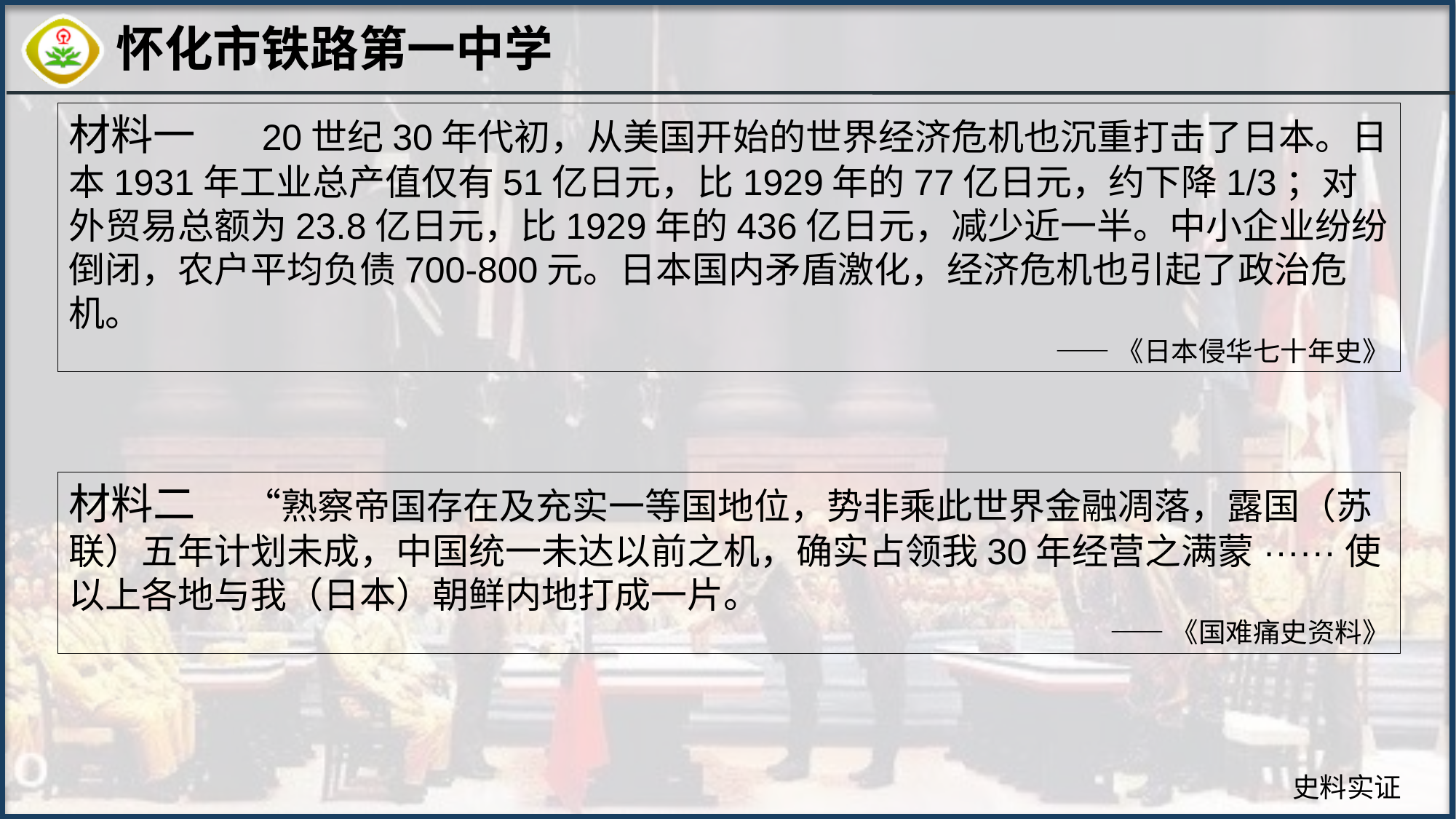

材料一       20世纪30年代初，从美国开始的世界经济危机也沉重打击了日本。日本1931年工业总产值仅有51亿日元，比1929年的77亿日元，约下降1/3；对外贸易总额为23.8亿日元，比1929年的436亿日元，减少近一半。中小企业纷纷倒闭，农户平均负债700-800元。日本国内矛盾激化，经济危机也引起了政治危机。
——《日本侵华七十年史》
材料二      “熟察帝国存在及充实一等国地位，势非乘此世界金融凋落，露国（苏联）五年计划未成，中国统一未达以前之机，确实占领我30年经营之满蒙······使以上各地与我（日本）朝鲜内地打成一片。
——《国难痛史资料》
史料实证